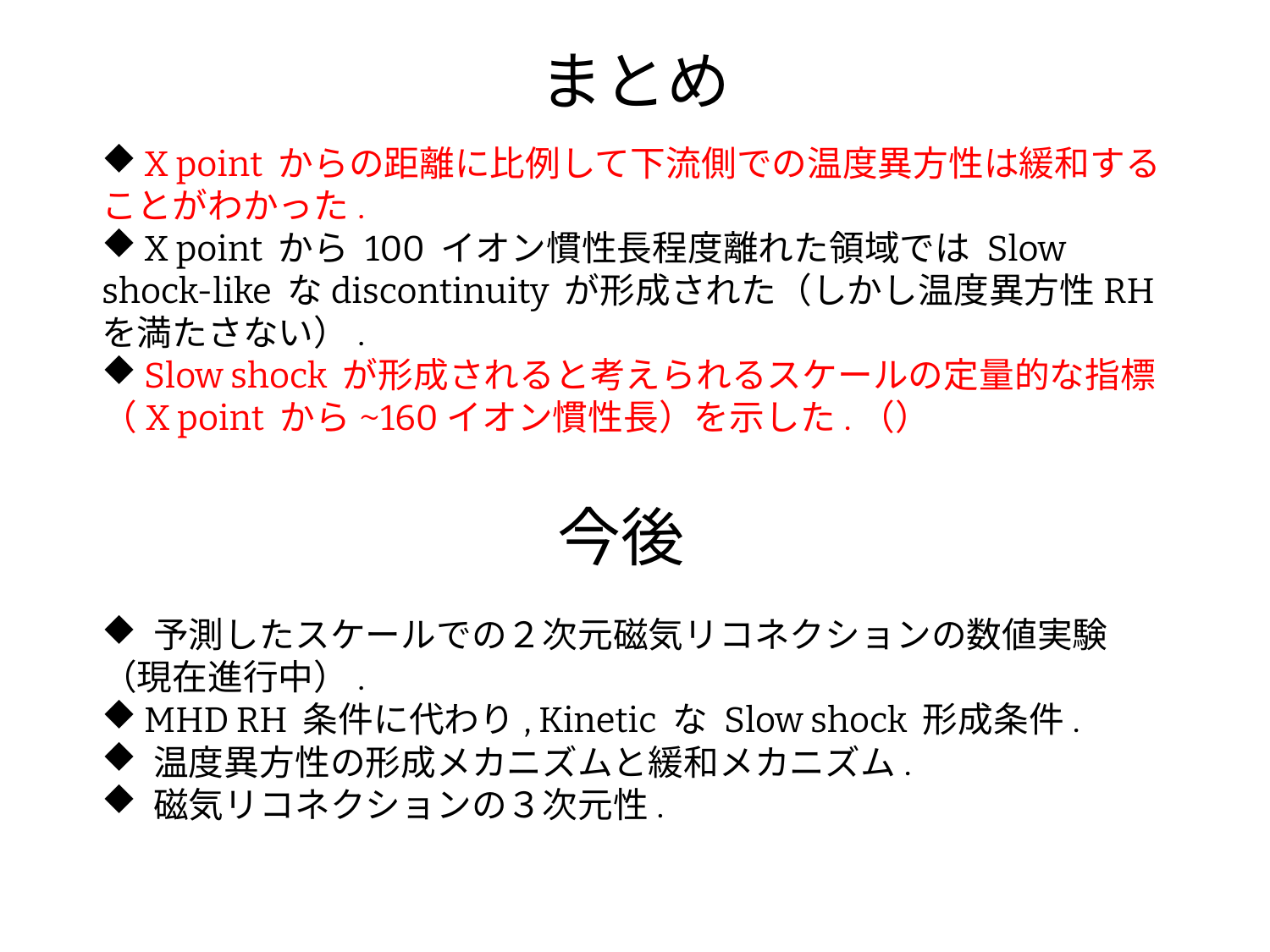

# まとめ
 X point からの距離に比例して下流側での温度異方性は緩和することがわかった.
 X point から 100 イオン慣性長程度離れた領域では Slow shock-like なdiscontinuity が形成された（しかし温度異方性RHを満たさない）.
 Slow shock が形成されると考えられるスケールの定量的な指標（X point から~160イオン慣性長）を示した.（）
今後
 予測したスケールでの２次元磁気リコネクションの数値実験（現在進行中）.
 MHD RH 条件に代わり, Kinetic な Slow shock 形成条件.
 温度異方性の形成メカニズムと緩和メカニズム.
 磁気リコネクションの３次元性.